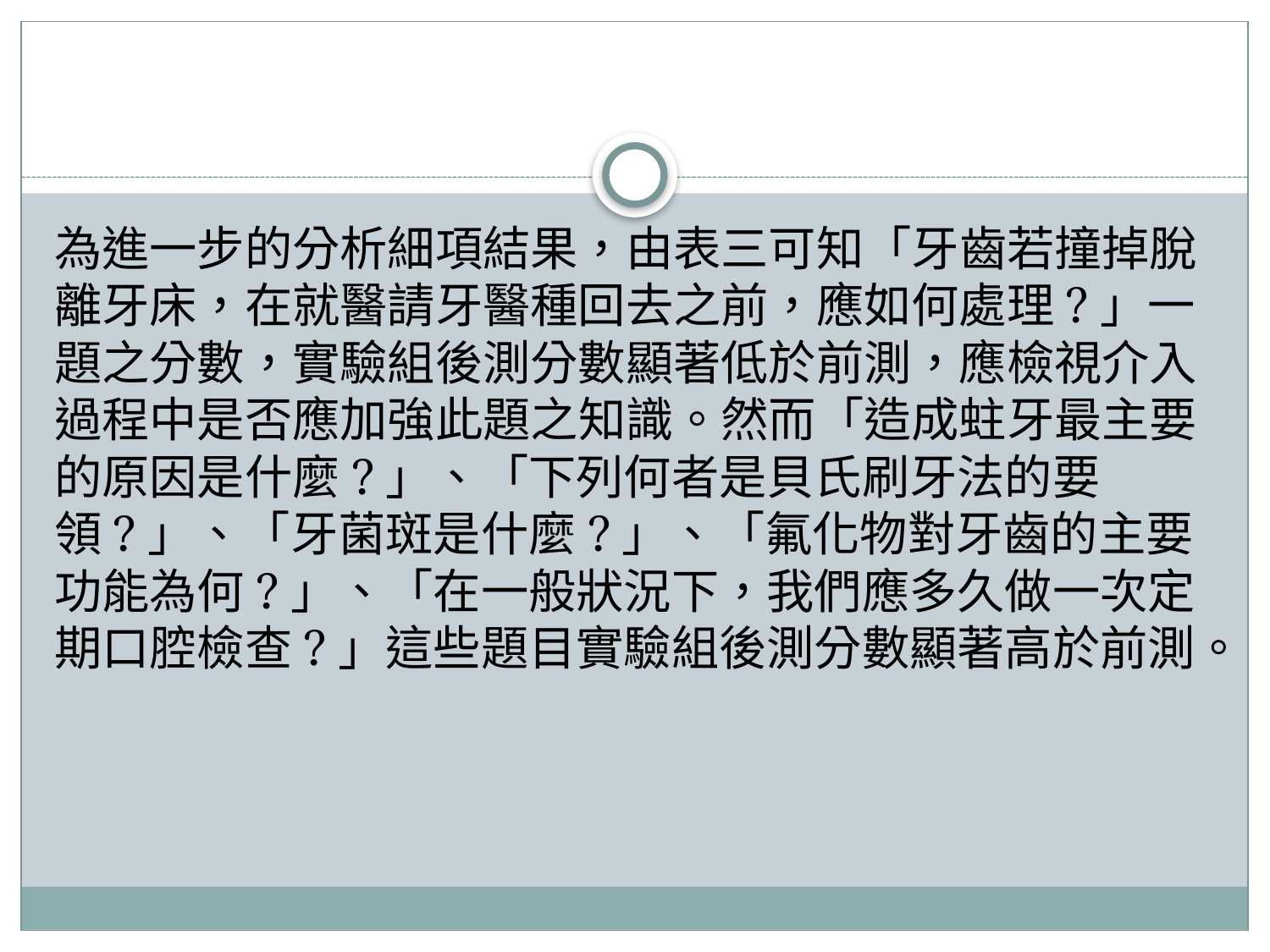

#
為進一步的分析細項結果，由表三可知「牙齒若撞掉脫離牙床，在就醫請牙醫種回去之前，應如何處理?」一題之分數，實驗組後測分數顯著低於前測，應檢視介入過程中是否應加強此題之知識。然而「造成蛀牙最主要的原因是什麼?」、「下列何者是貝氏刷牙法的要領?」、「牙菌斑是什麼?」、「氟化物對牙齒的主要功能為何?」、「在一般狀況下，我們應多久做一次定期口腔檢查?」這些題目實驗組後測分數顯著高於前測。